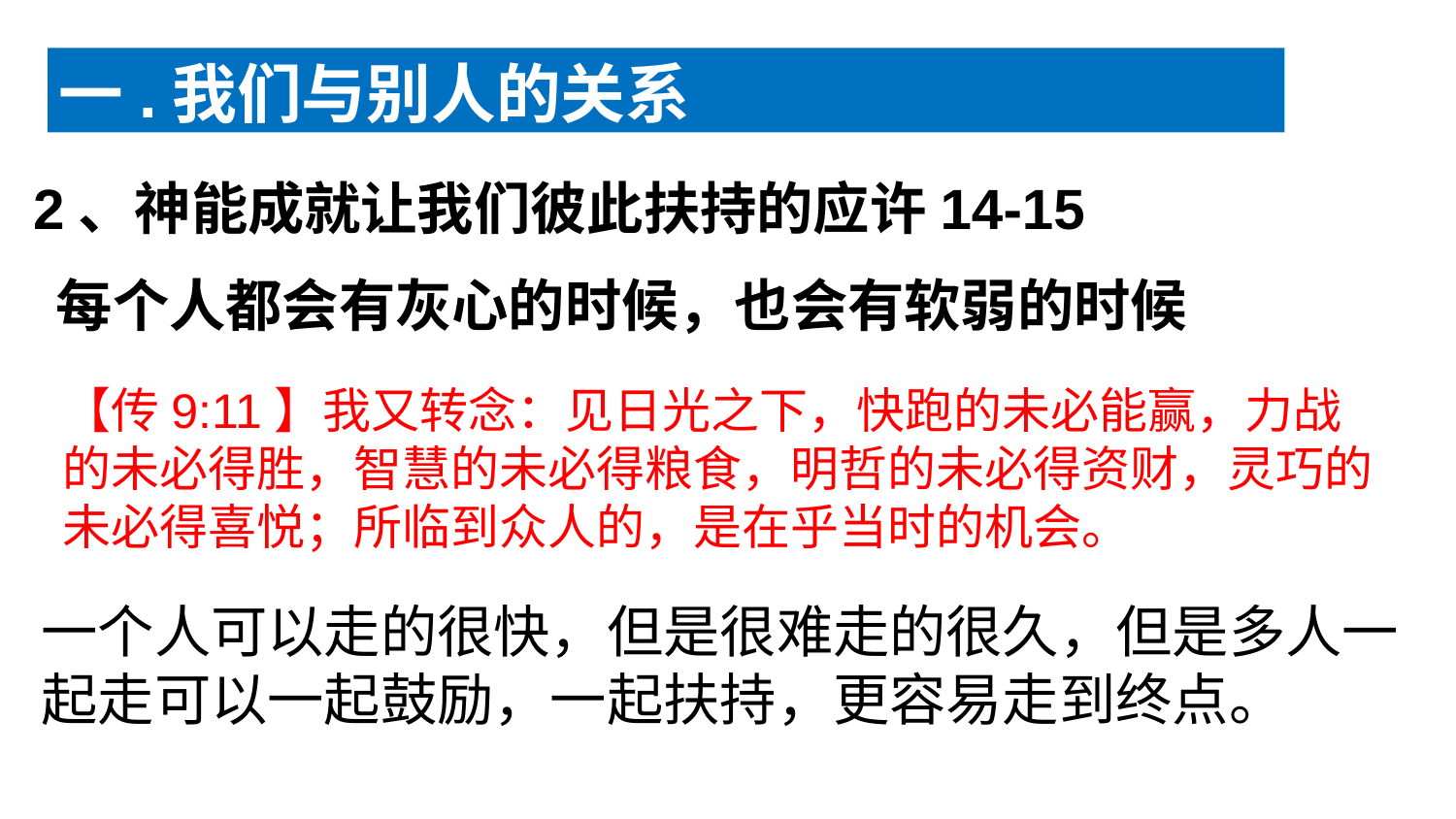

一.我们与别人的关系

讨神的喜悦1-2
2、神能成就让我们彼此扶持的应许14-15
每个人都会有灰心的时候，也会有软弱的时候
【传9:11】我又转念：见日光之下，快跑的未必能赢，力战的未必得胜，智慧的未必得粮食，明哲的未必得资财，灵巧的未必得喜悦；所临到众人的，是在乎当时的机会。

一个人可以走的很快，但是很难走的很久，但是多人一起走可以一起鼓励，一起扶持，更容易走到终点。